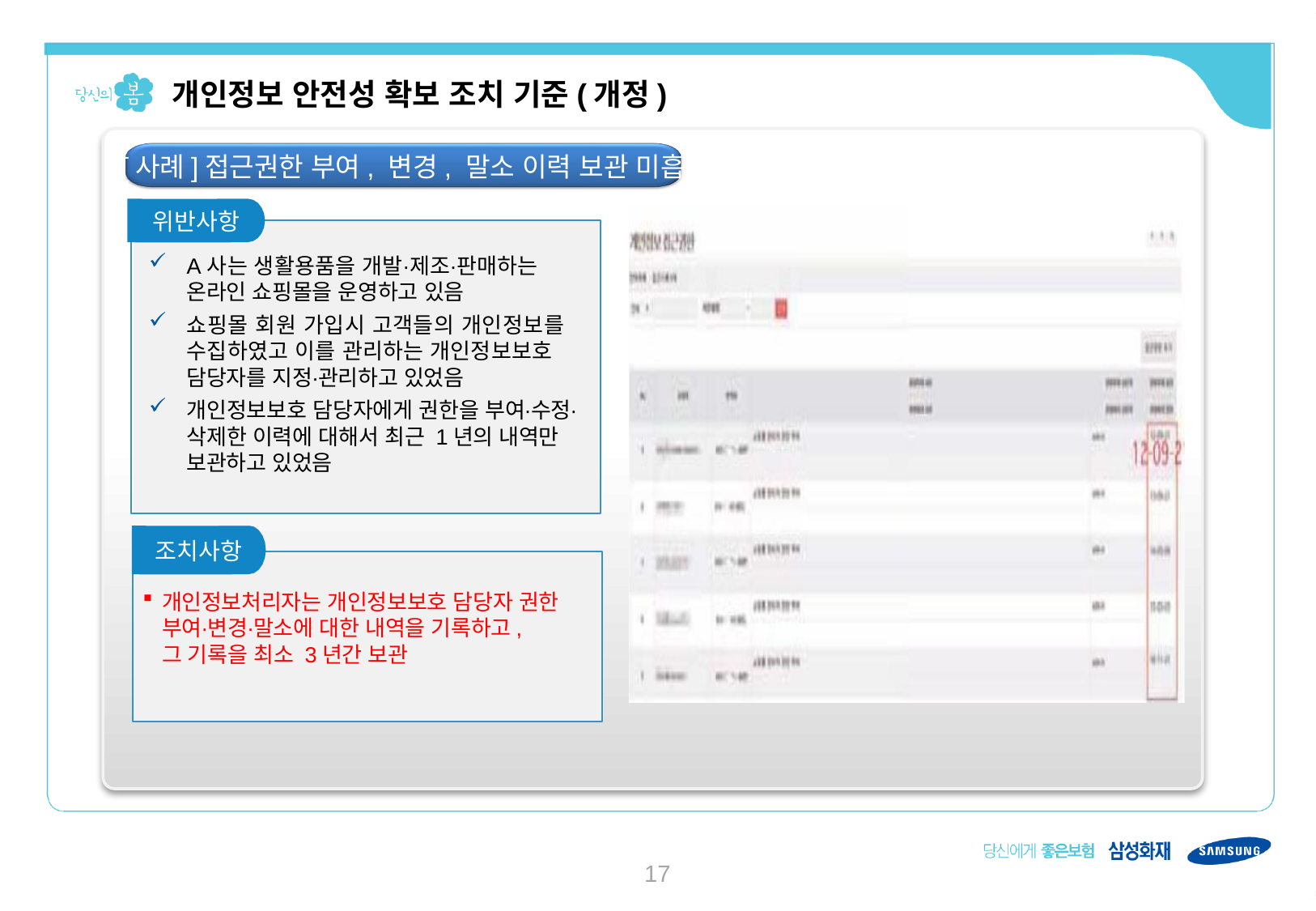

개인정보 안전성 확보 조치 기준(개정)

[사례]접근권한 부여, 변경, 말소 이력 보관 미흡
위반사항

A사는 생활용품을 개발∙제조∙판매하는      온라인 쇼핑몰을 운영하고 있음
쇼핑몰 회원 가입시 고객들의 개인정보를   수집하였고 이를 관리하는 개인정보보호     담당자를 지정∙관리하고 있었음
개인정보보호 담당자에게 권한을 부여∙수정∙삭제한 이력에 대해서 최근 1년의 내역만    보관하고 있었음
조치사항

개인정보처리자는 개인정보보호 담당자 권한      부여∙변경∙말소에 대한 내역을 기록하고,              그 기록을 최소 3년간 보관

17